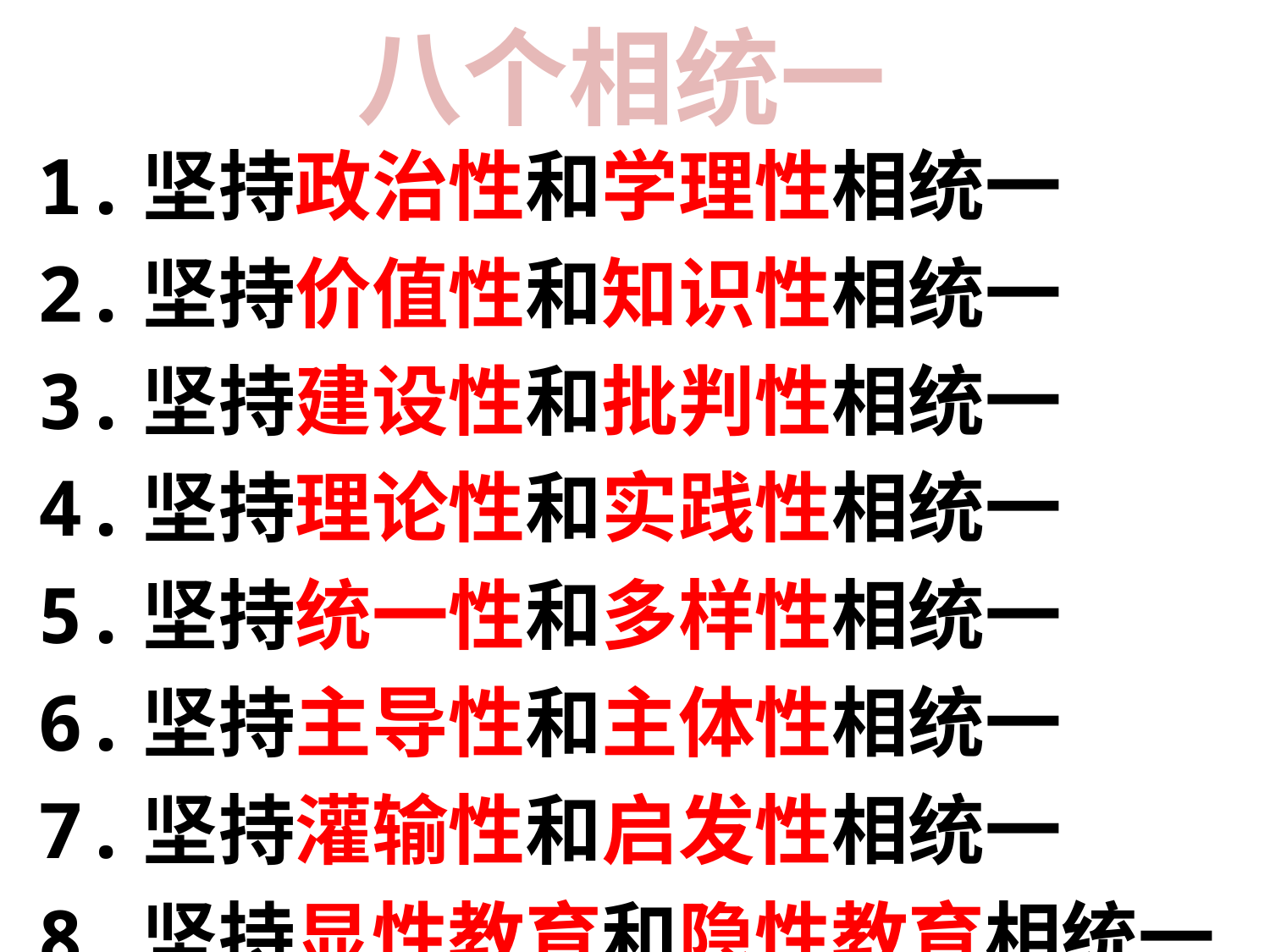

八个相统一
1.坚持政治性和学理性相统一
2.坚持价值性和知识性相统一
3.坚持建设性和批判性相统一
4.坚持理论性和实践性相统一
5.坚持统一性和多样性相统一
6.坚持主导性和主体性相统一
7.坚持灌输性和启发性相统一
8.坚持显性教育和隐性教育相统一